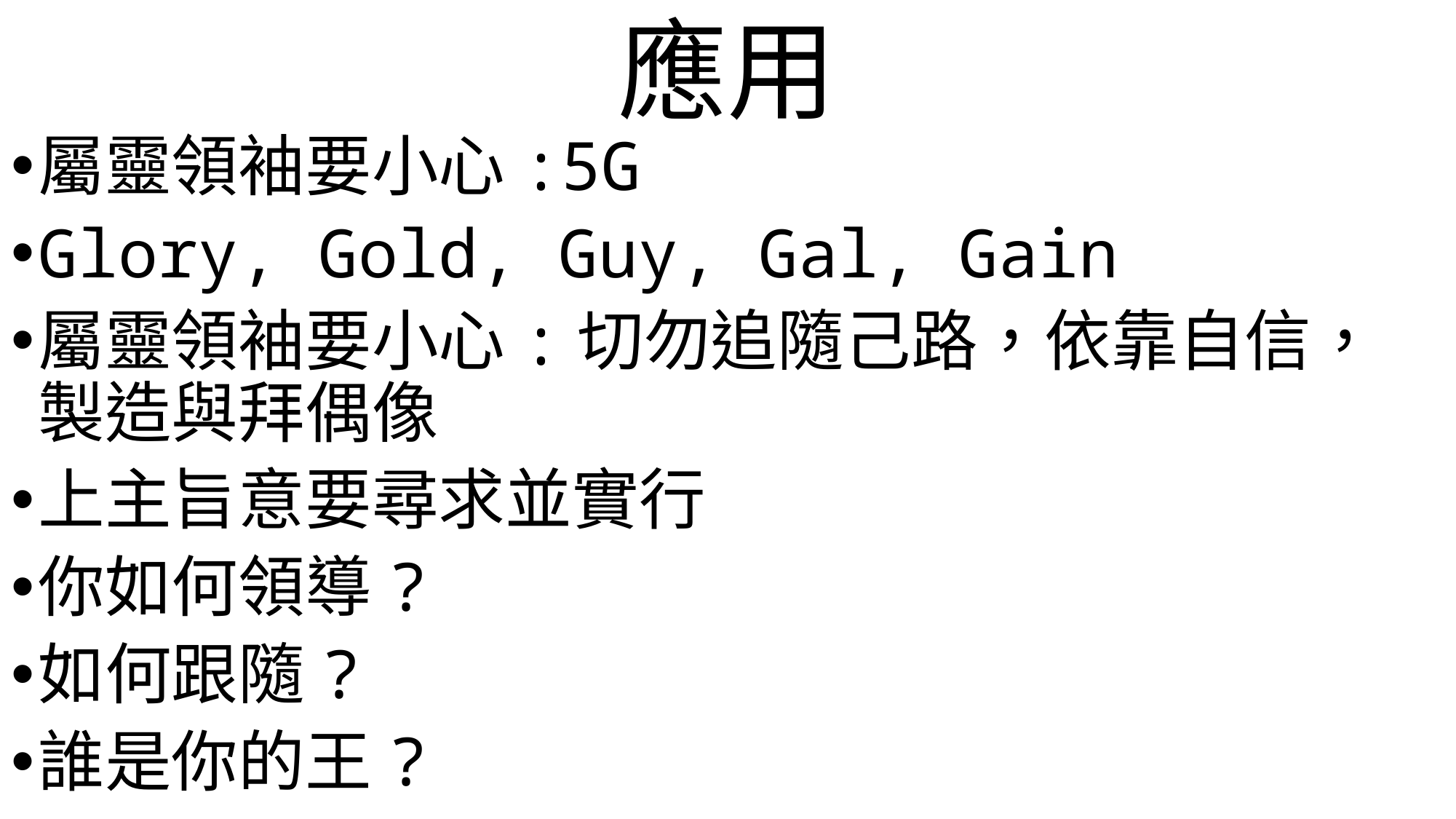

# 應用
屬靈領袖要小心:5G
Glory, Gold, Guy, Gal, Gain
屬靈領袖要小心:切勿追隨己路，依靠自信，製造與拜偶像
上主旨意要尋求並實行
你如何領導?
如何跟隨?
誰是你的王?